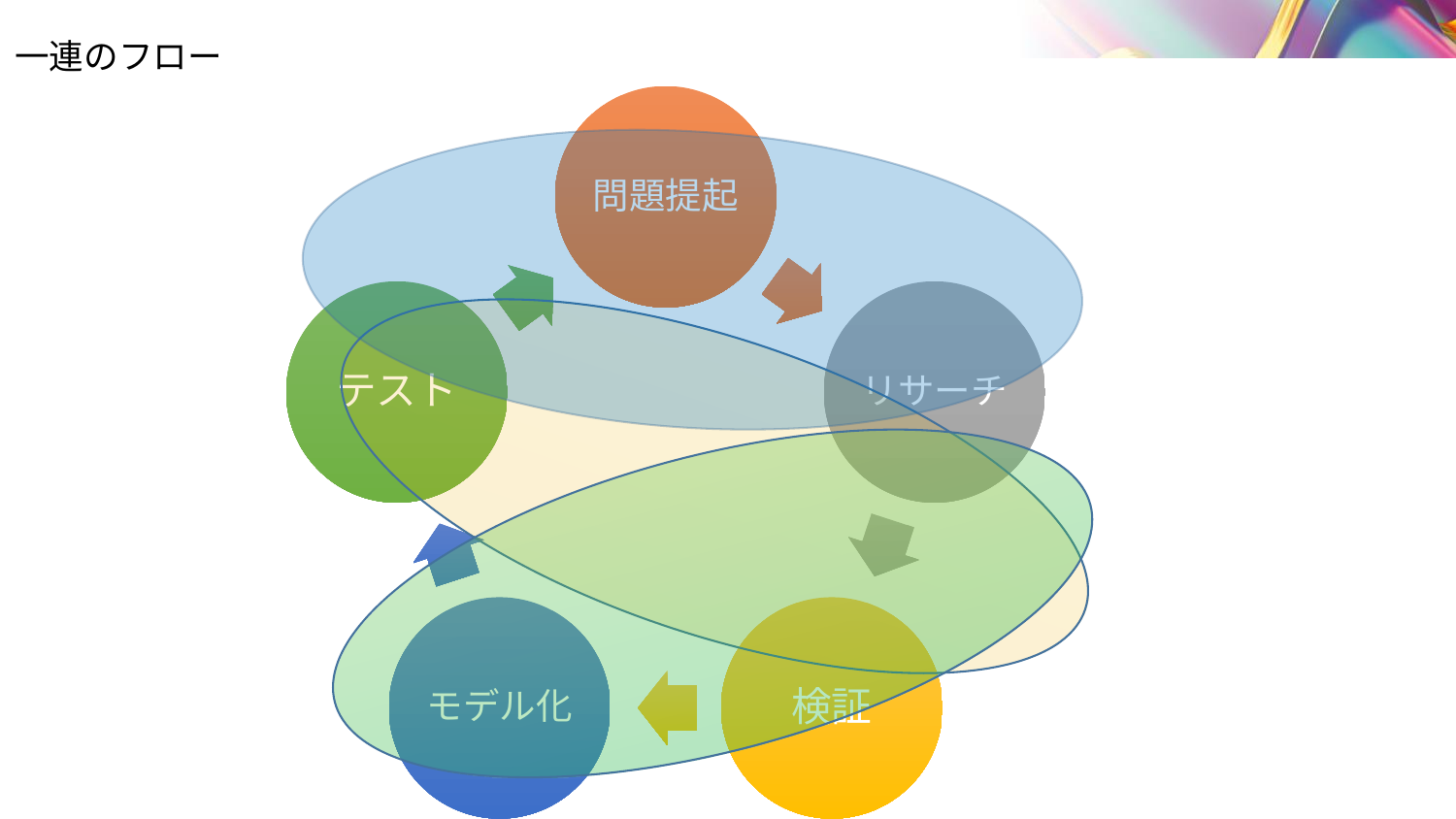

# 一連のフロー
問題提起

リサーチ

検証

モデル化

テスト